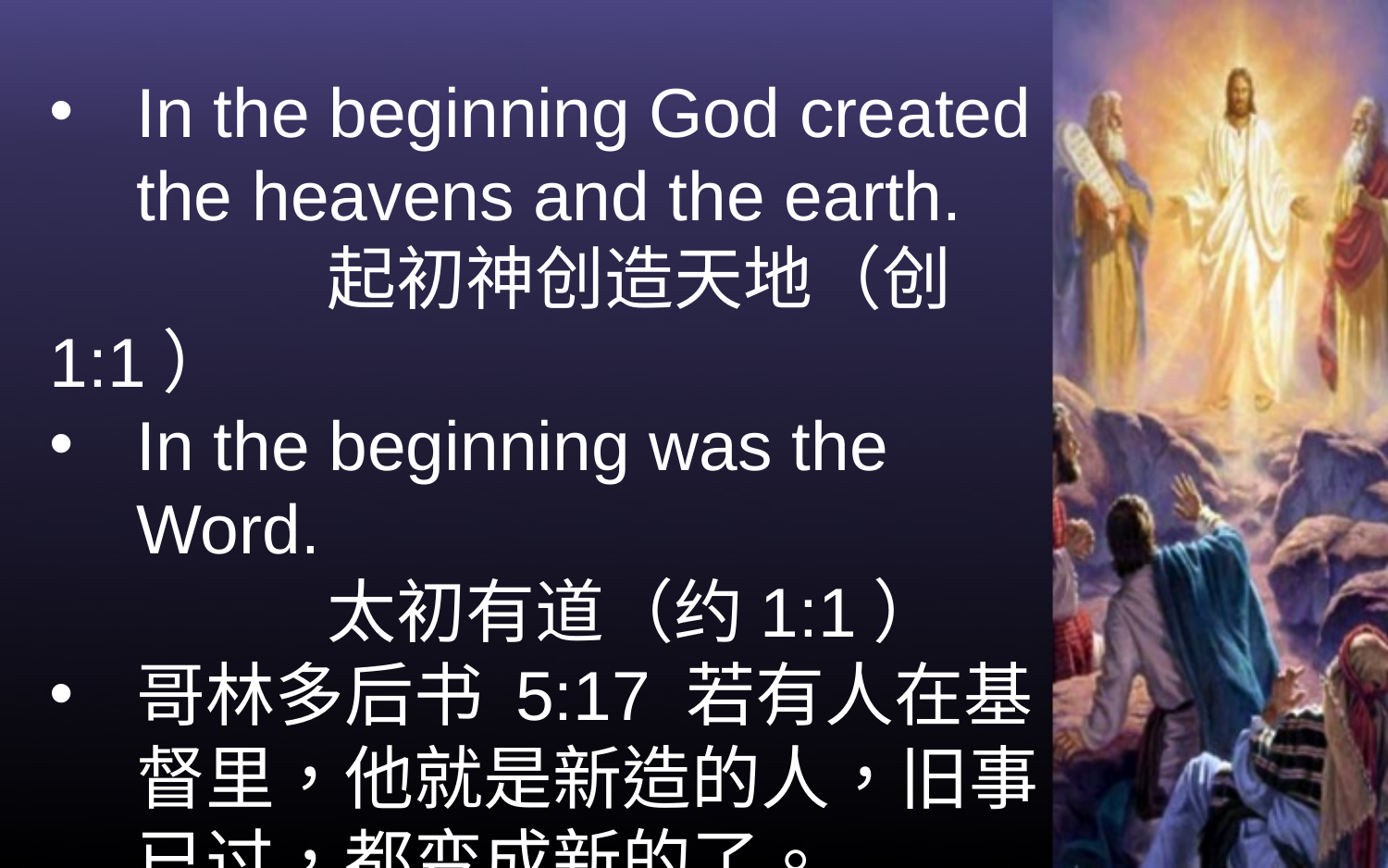

In the beginning God created the heavens and the earth.
		起初神创造天地（创1:1）
In the beginning was the Word.
		太初有道（约1:1）
哥林多后书 5:17 若有人在基督里，他就是新造的人，旧事已过，都变成新的了。